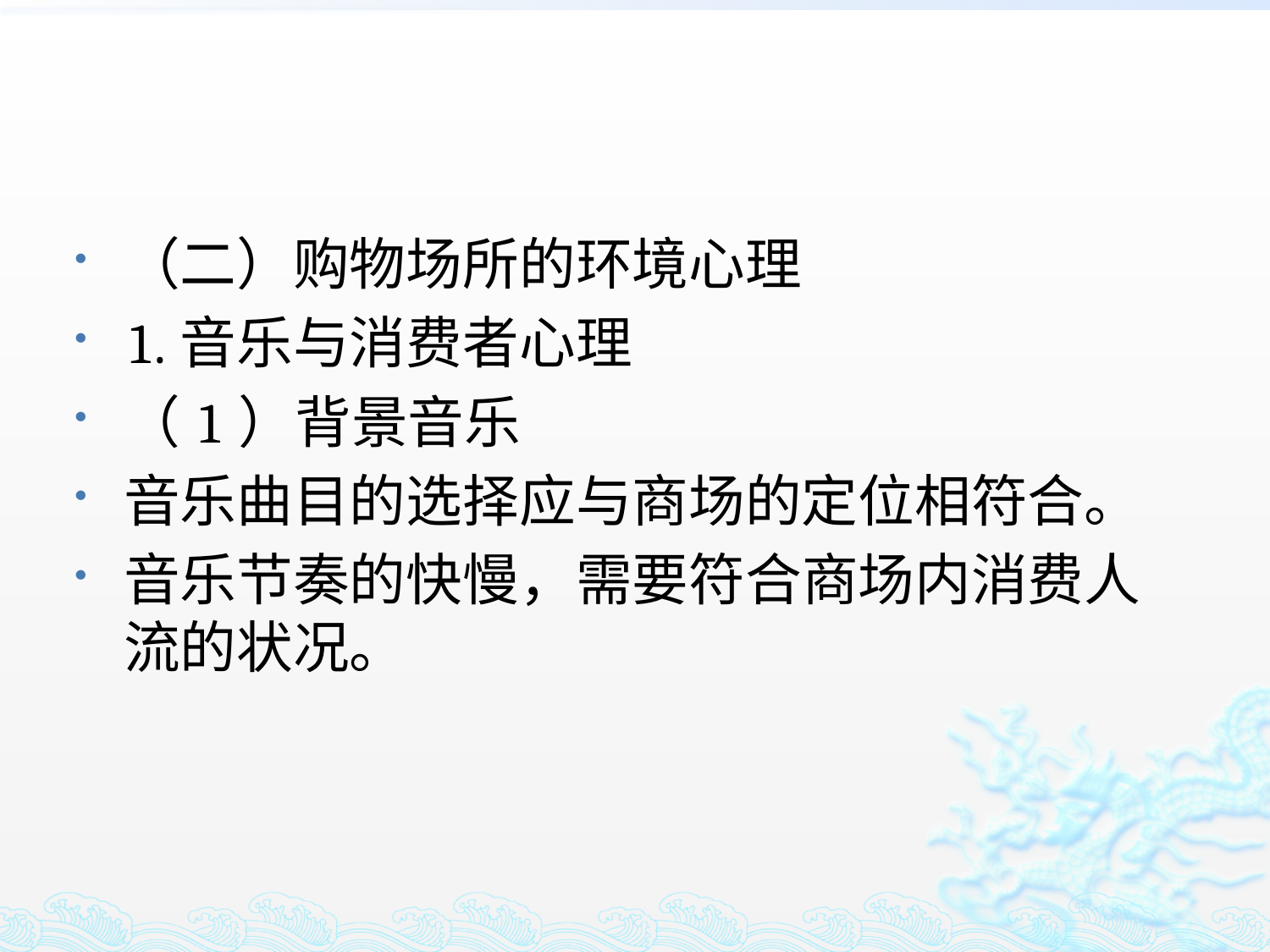

#
（二）购物场所的环境心理
1.音乐与消费者心理
（1）背景音乐
音乐曲目的选择应与商场的定位相符合。
音乐节奏的快慢，需要符合商场内消费人流的状况。